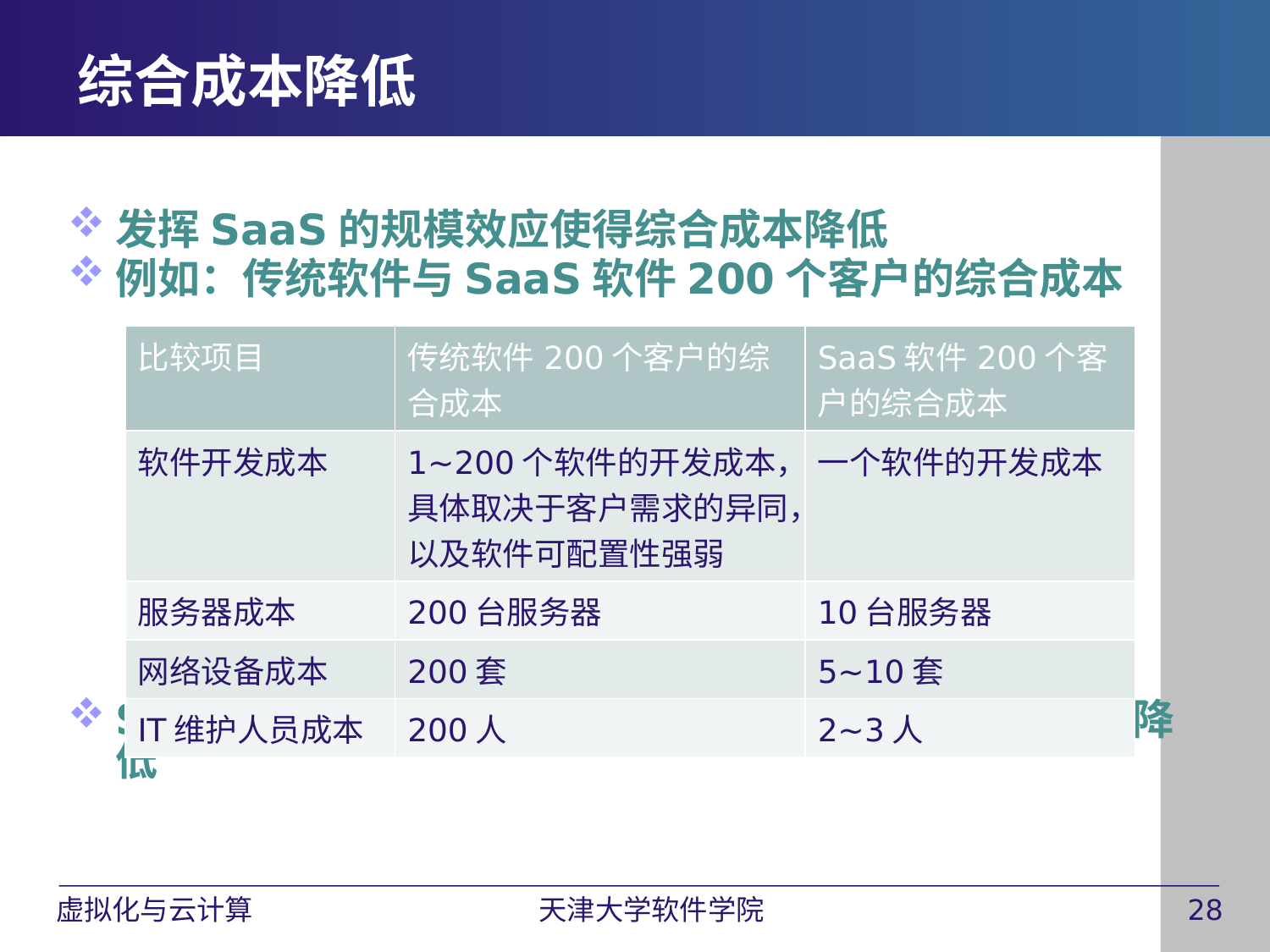

# 综合成本降低
发挥SaaS的规模效应使得综合成本降低
例如：传统软件与SaaS软件200个客户的综合成本

SaaS的规模效应：每个客户的平均运行和维护成本将降低

| 比较项目 | 传统软件200个客户的综合成本 | SaaS软件200个客户的综合成本 |
| --- | --- | --- |
| 软件开发成本 | 1~200个软件的开发成本，具体取决于客户需求的异同，以及软件可配置性强弱 | 一个软件的开发成本 |
| 服务器成本 | 200台服务器 | 10台服务器 |
| 网络设备成本 | 200套 | 5~10套 |
| IT维护人员成本 | 200人 | 2~3人 |